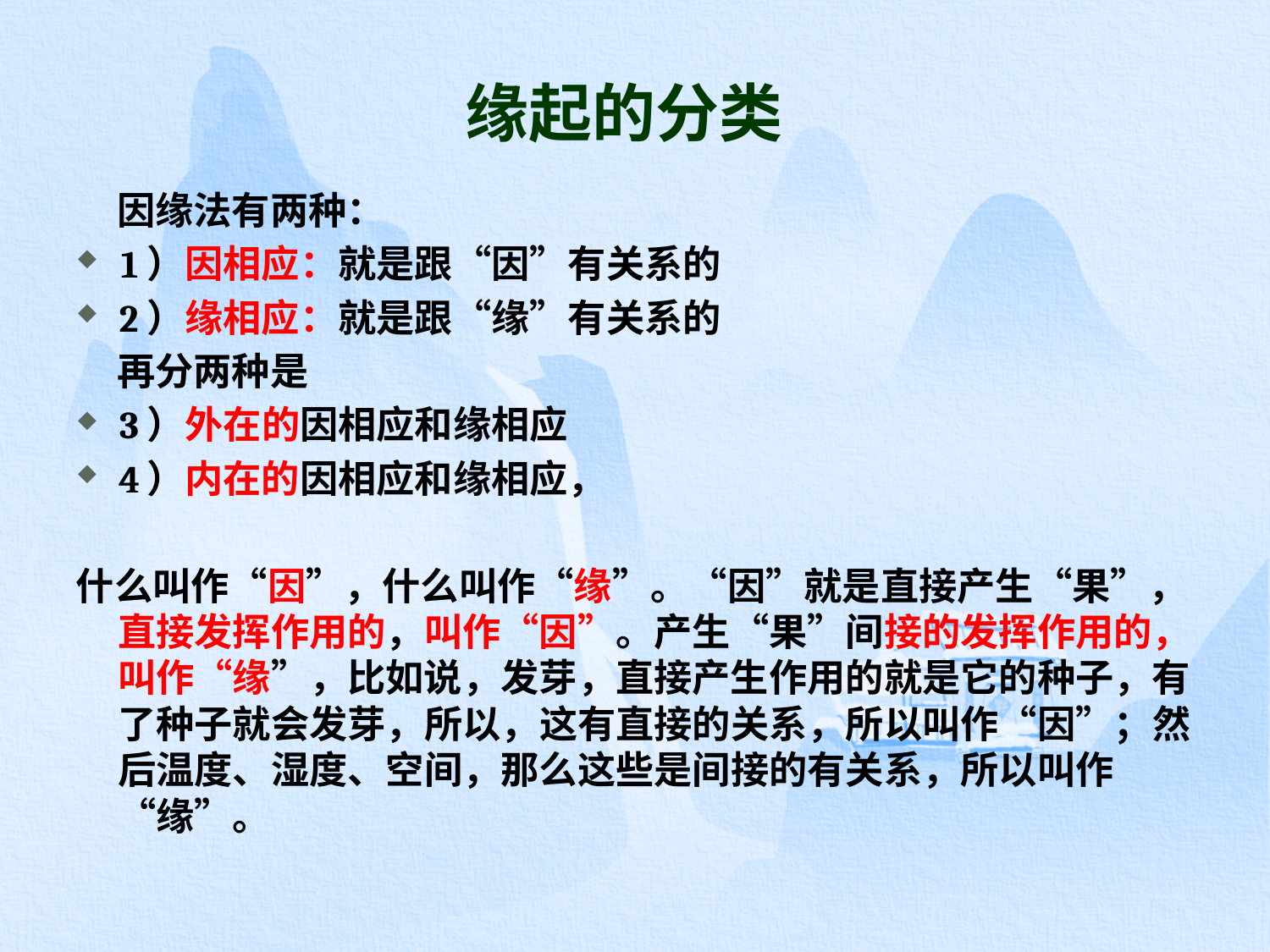

# 缘起的分类
    因缘法有两种：
1）因相应：就是跟“因”有关系的
2）缘相应：就是跟“缘”有关系的
    再分两种是
3）外在的因相应和缘相应
4）内在的因相应和缘相应，

什么叫作“因”，什么叫作“缘”。“因”就是直接产生“果”，直接发挥作用的，叫作“因”。产生“果”间接的发挥作用的，叫作“缘”，比如说，发芽，直接产生作用的就是它的种子，有了种子就会发芽，所以，这有直接的关系，所以叫作“因”；然后温度、湿度、空间，那么这些是间接的有关系，所以叫作“缘”。